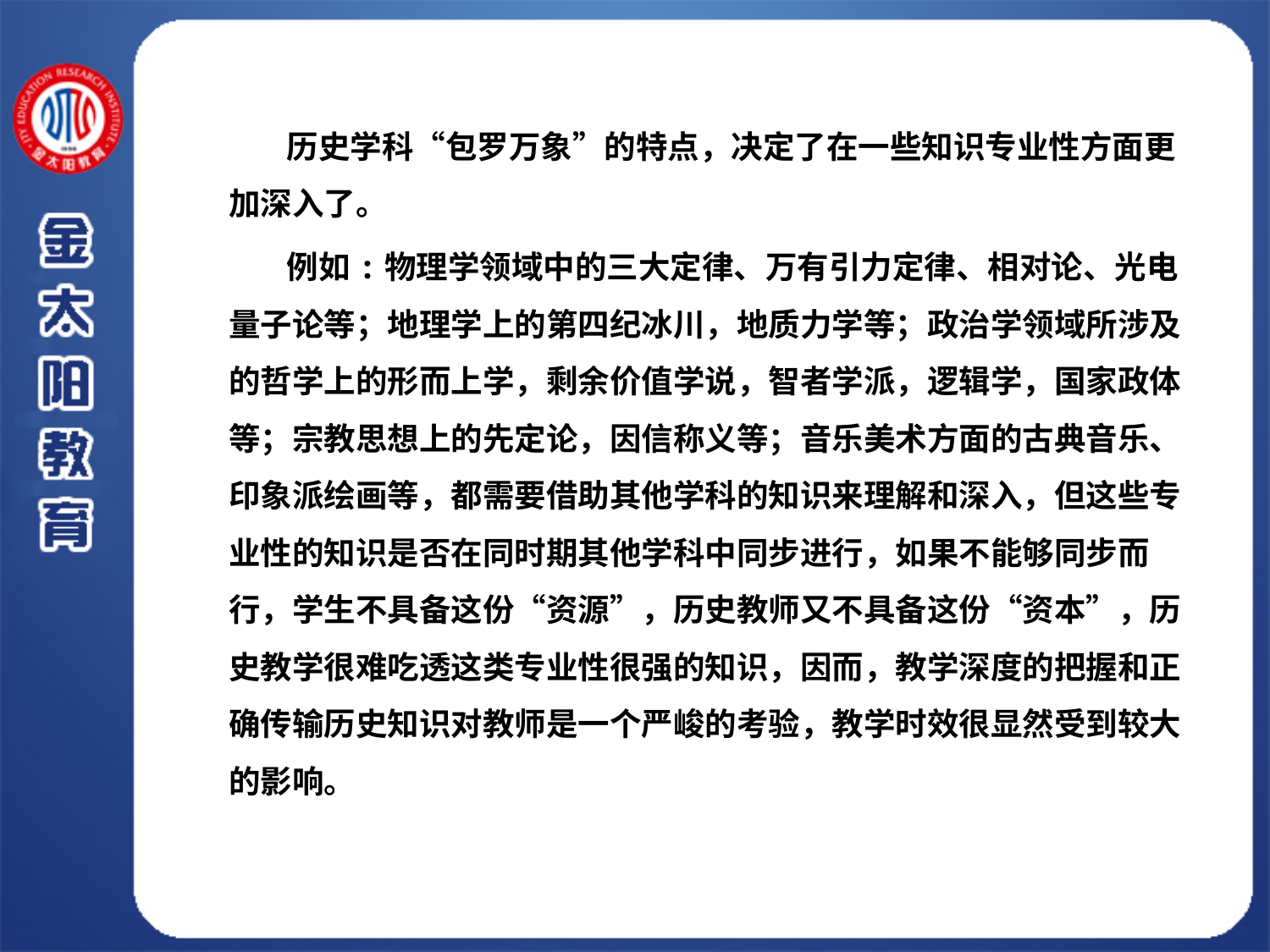

历史学科“包罗万象”的特点，决定了在一些知识专业性方面更加深入了。
       例如:物理学领域中的三大定律、万有引力定律、相对论、光电量子论等；地理学上的第四纪冰川，地质力学等；政治学领域所涉及的哲学上的形而上学，剩余价值学说，智者学派，逻辑学，国家政体等；宗教思想上的先定论，因信称义等；音乐美术方面的古典音乐、印象派绘画等，都需要借助其他学科的知识来理解和深入，但这些专业性的知识是否在同时期其他学科中同步进行，如果不能够同步而行，学生不具备这份“资源”，历史教师又不具备这份“资本”，历史教学很难吃透这类专业性很强的知识，因而，教学深度的把握和正确传输历史知识对教师是一个严峻的考验，教学时效很显然受到较大的影响。